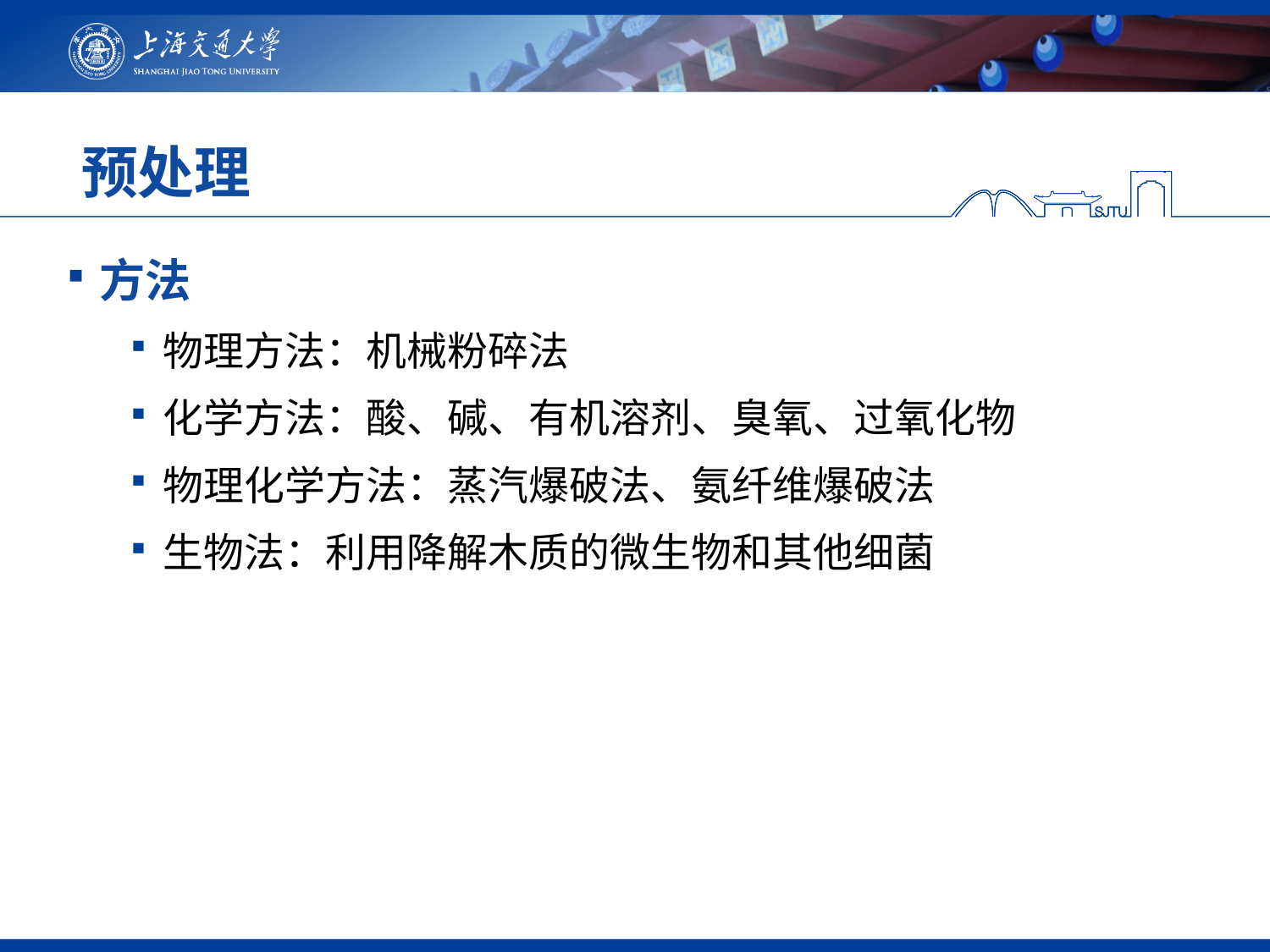

# 预处理
方法
物理方法：机械粉碎法
化学方法：酸、碱、有机溶剂、臭氧、过氧化物
物理化学方法：蒸汽爆破法、氨纤维爆破法
生物法：利用降解木质的微生物和其他细菌